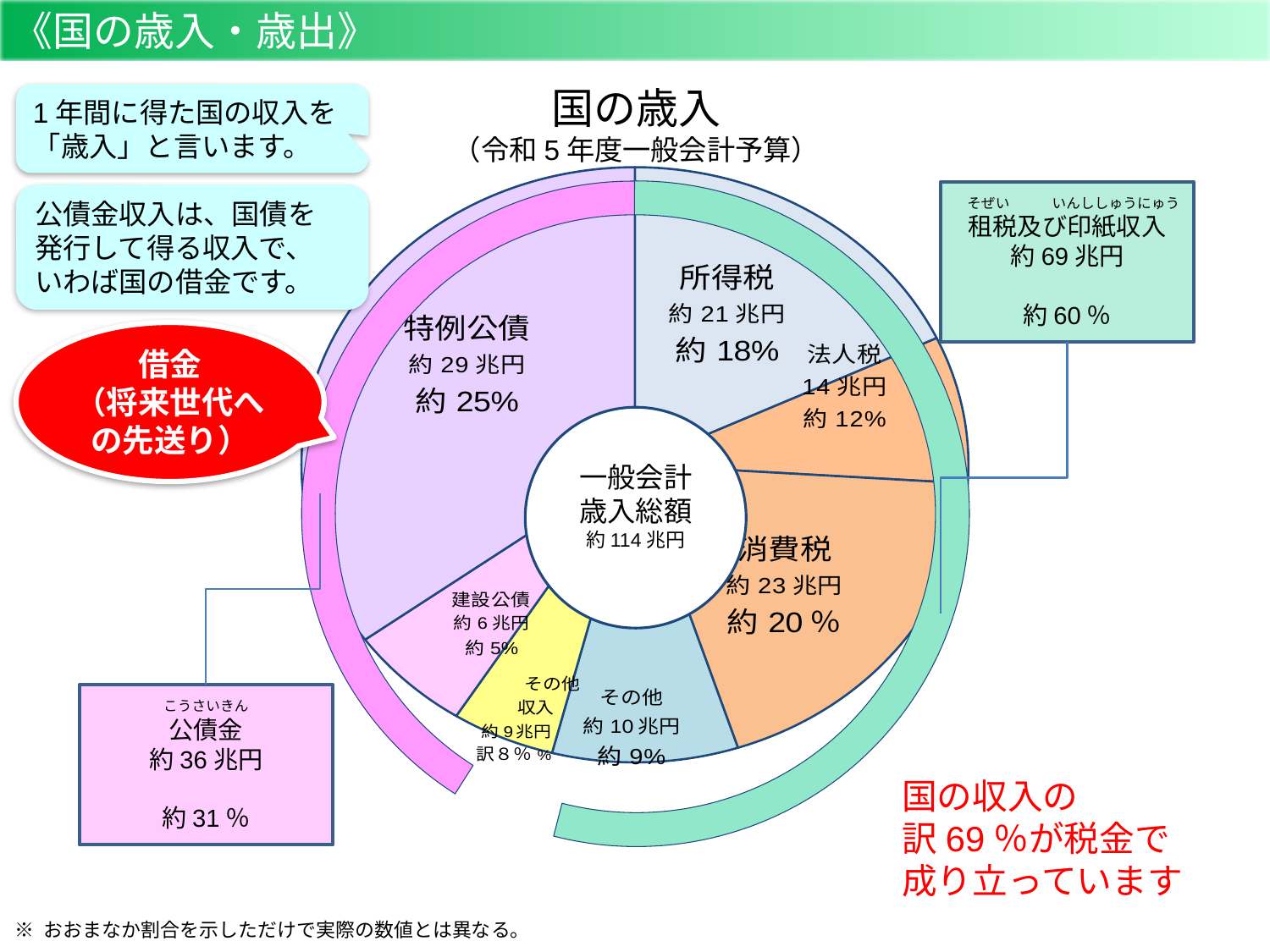

《国の歳入・歳出》

### Chart

| Category | 歳入内訳 |
|---|---|
| 所得税 | 18.0 |
| 法人税 | 8.0 |
| 消費税 | 19.0 |
| その他
租税 | 9.0 |
| その他収入 | 5.0 |
| 建設公債 | 6.0 |
| 特例公債 | 35.0 |
国の歳入
（令和5年度一般会計予算）
1年間に得た国の収入を
「歳入」と言います。

　そぜい　　　いんししゅうにゅう
租税及び印紙収入
約69兆円

約60％
公債金収入は、国債を
発行して得る収入で、
いわば国の借金です。
借金
（将来世代への先送り）
一般会計
歳入総額
約114兆円

こうさいきん
公債金
約36兆円

約31％
国の収入の
訳69％が税金で
成り立っています
※ おおまなか割合を示しただけで実際の数値とは異なる。